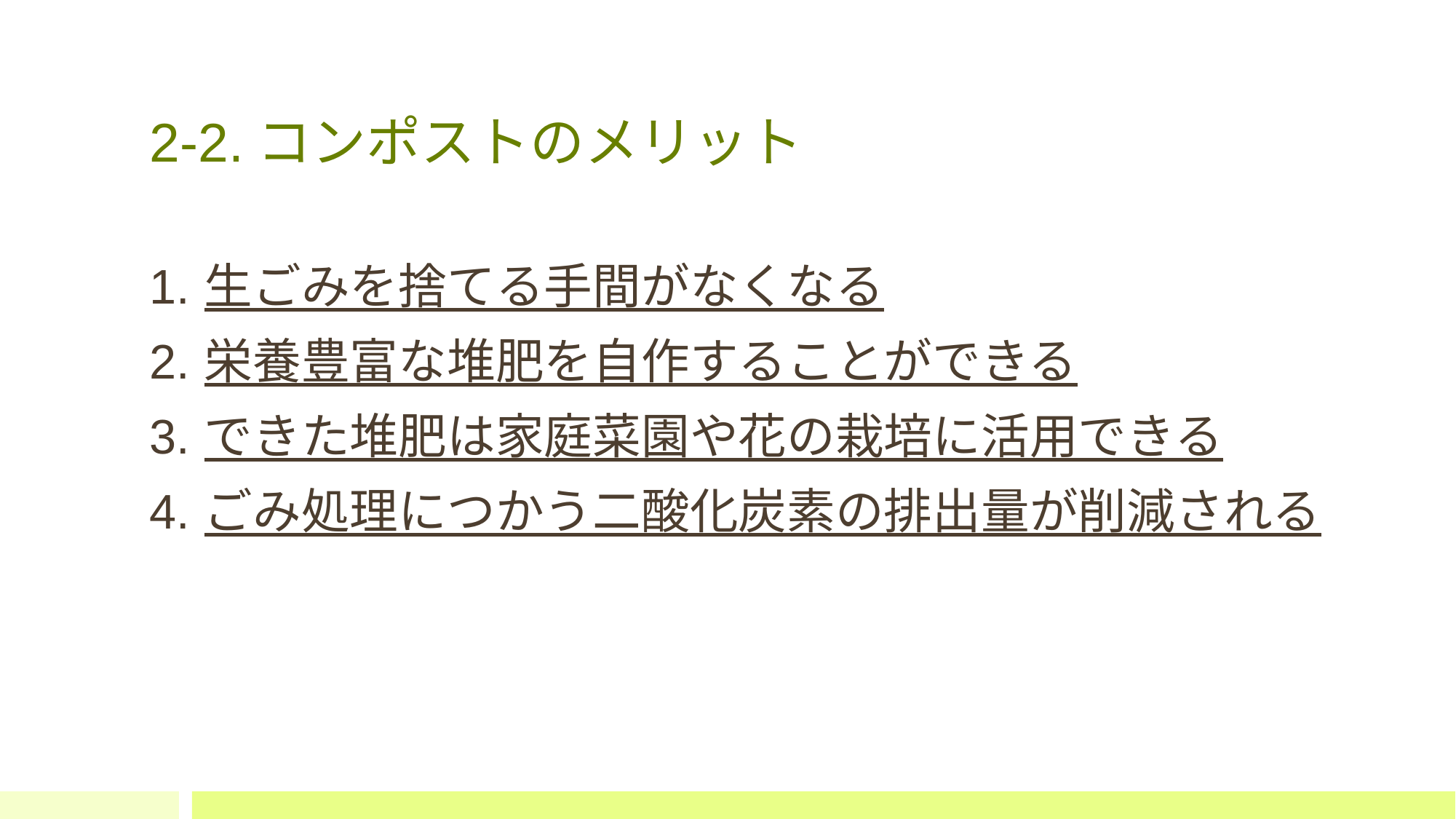

# 2-2.コンポストのメリット
生ごみを捨てる手間がなくなる
栄養豊富な堆肥を自作することができる
できた堆肥は家庭菜園や花の栽培に活用できる
ごみ処理につかう二酸化炭素の排出量が削減される